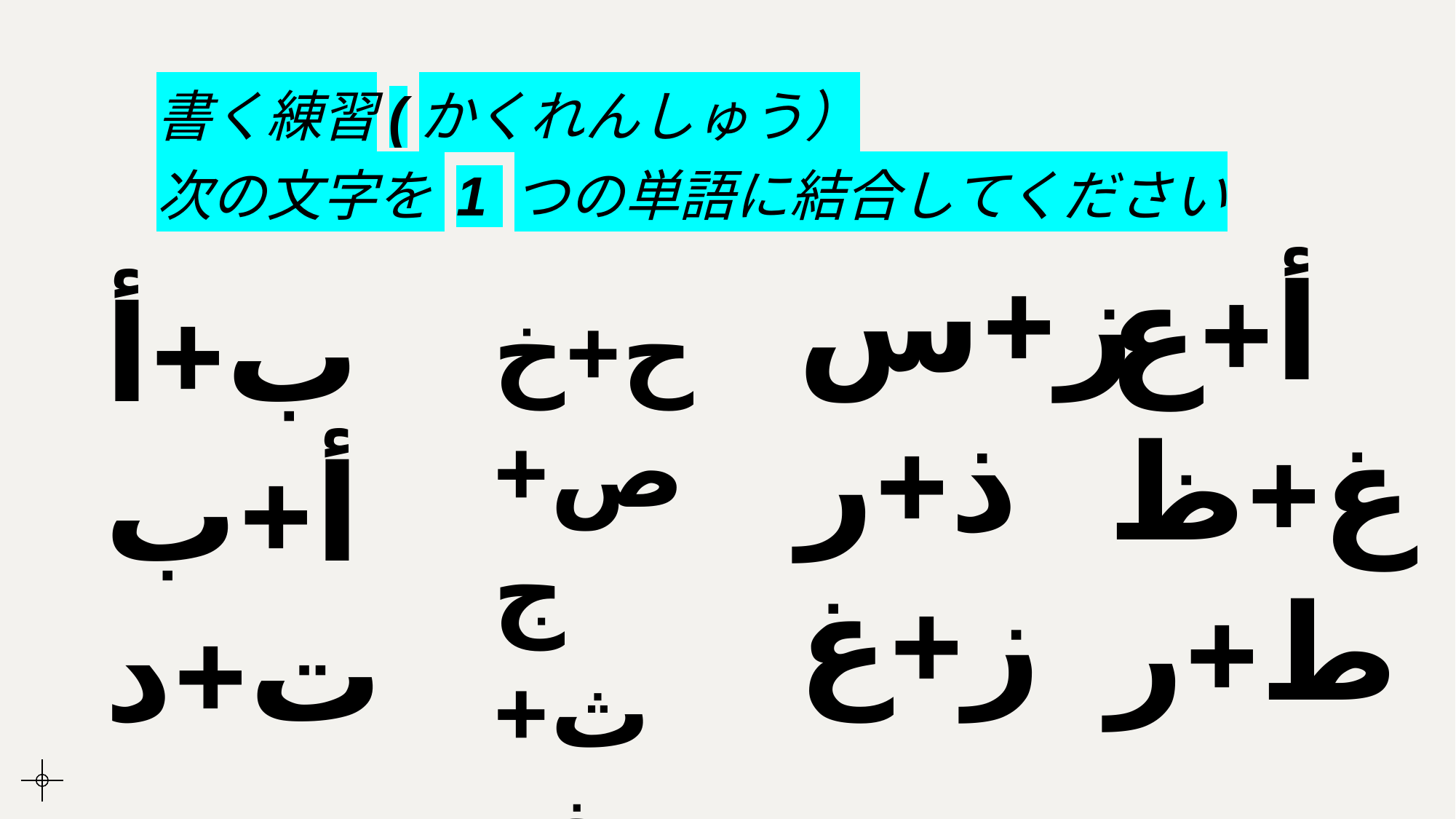

# 書く練習(かくれんしゅう） 次の文字を 1 つの単語に結合してください

أ+ع
غ+ظ
ط+ر

ح+خ
ص+ج
ث+ف
ز+س
ذ+ر
ز+غ

ب+أ
أ+ب
ت+د